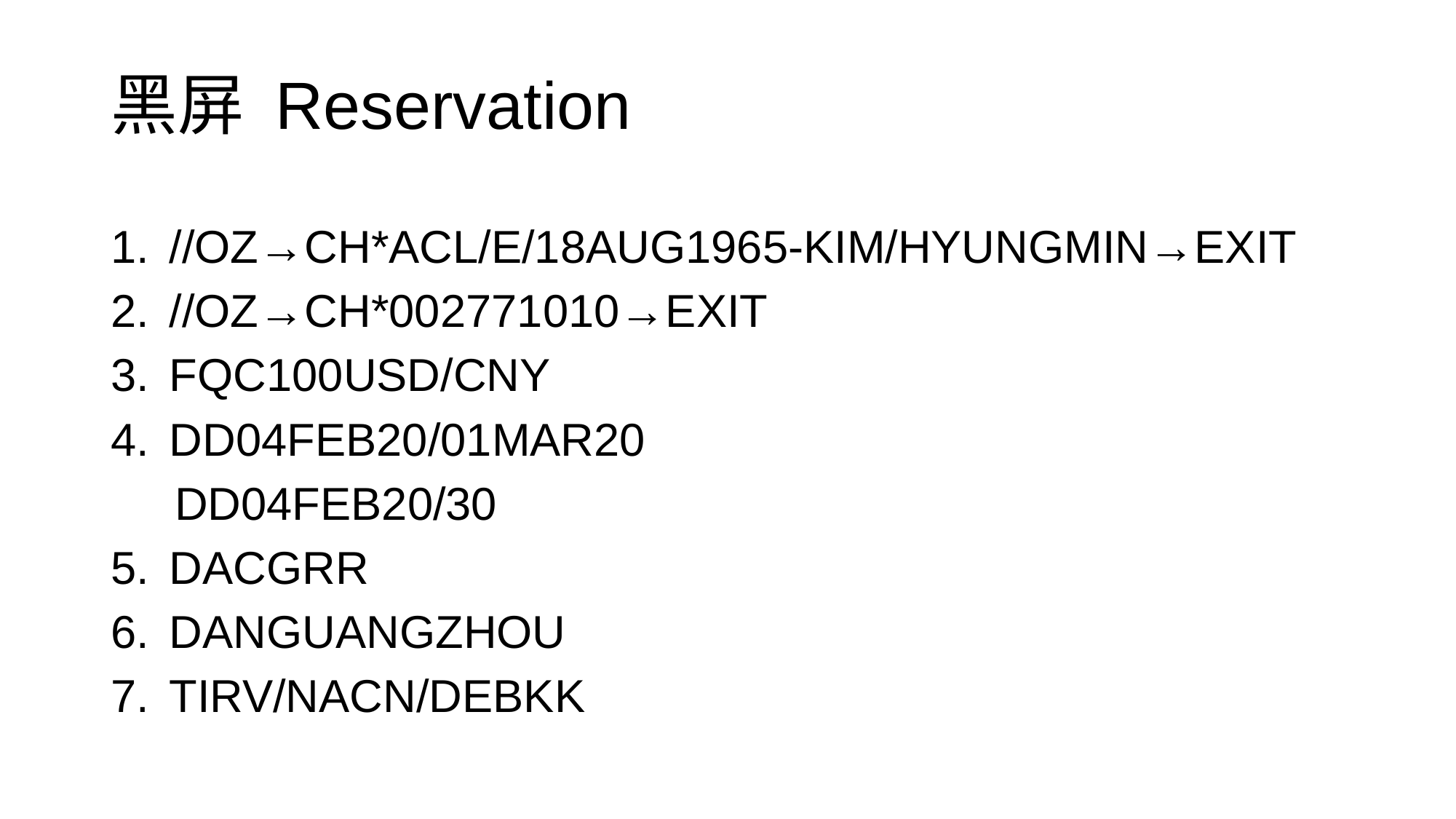

# 黑屏 Reservation
//OZ→CH*ACL/E/18AUG1965-KIM/HYUNGMIN→EXIT
//OZ→CH*002771010→EXIT
FQC100USD/CNY
DD04FEB20/01MAR20
     DD04FEB20/30
DACGRR
DANGUANGZHOU
TIRV/NACN/DEBKK